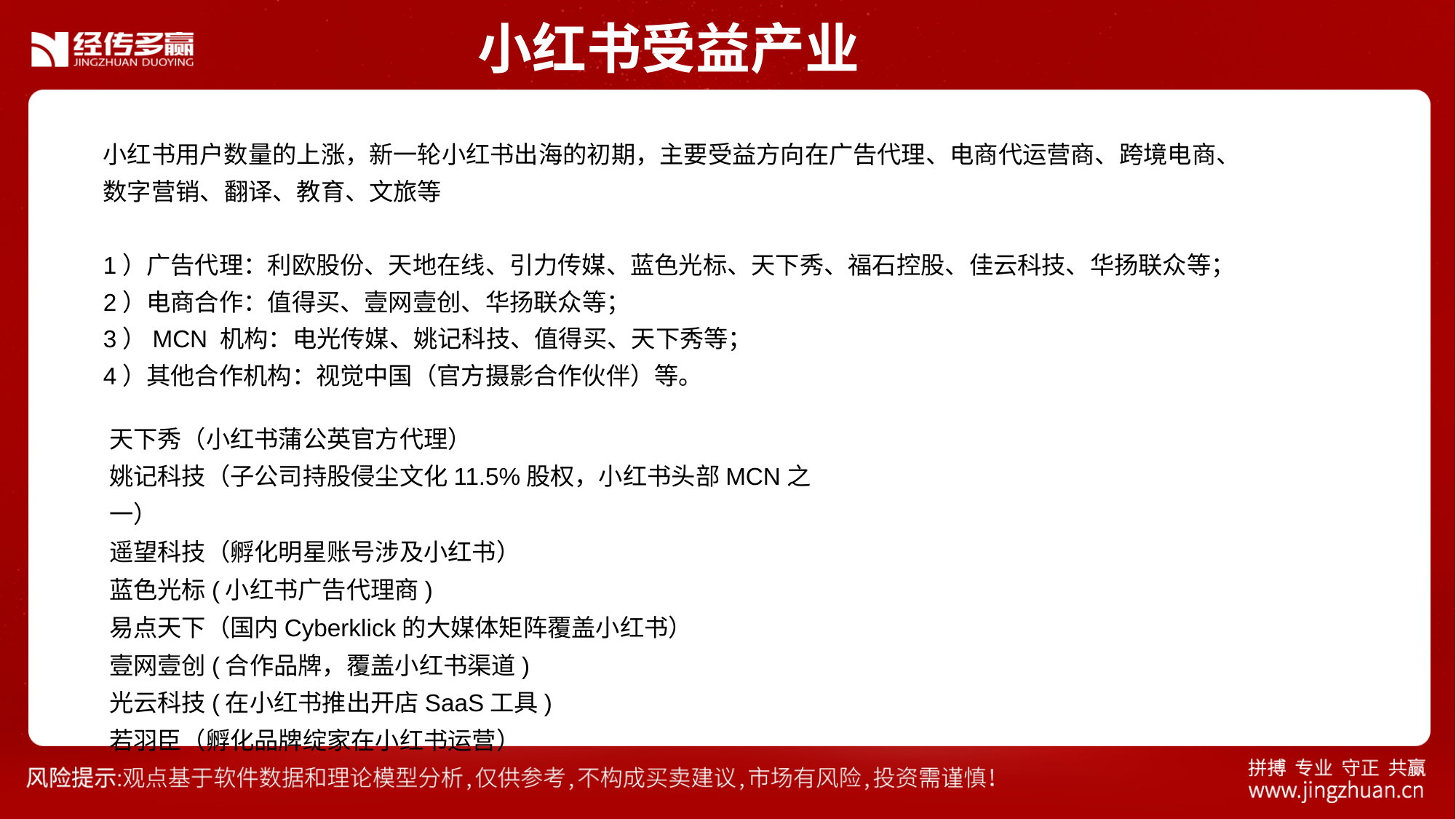

小红书受益产业
小红书用户数量的上涨，新一轮小红书出海的初期，主要受益方向在广告代理、电商代运营商、跨境电商、数字营销、翻译、教育、文旅等

1）广告代理：利欧股份、天地在线、引力传媒、蓝色光标、天下秀、福石控股、佳云科技、华扬联众等；2）电商合作：值得买、壹网壹创、华扬联众等；
3）MCN 机构：电光传媒、姚记科技、值得买、天下秀等；
4）其他合作机构：视觉中国（官方摄影合作伙伴）等。
天下秀（小红书蒲公英官方代理）
姚记科技（子公司持股侵尘文化11.5%股权，小红书头部MCN之一）
遥望科技（孵化明星账号涉及小红书）
蓝色光标(小红书广告代理商)
易点天下（国内Cyberklick的大媒体矩阵覆盖小红书）
壹网壹创(合作品牌，覆盖小红书渠道)
光云科技(在小红书推出开店SaaS工具)
若羽臣（孵化品牌绽家在小红书运营）